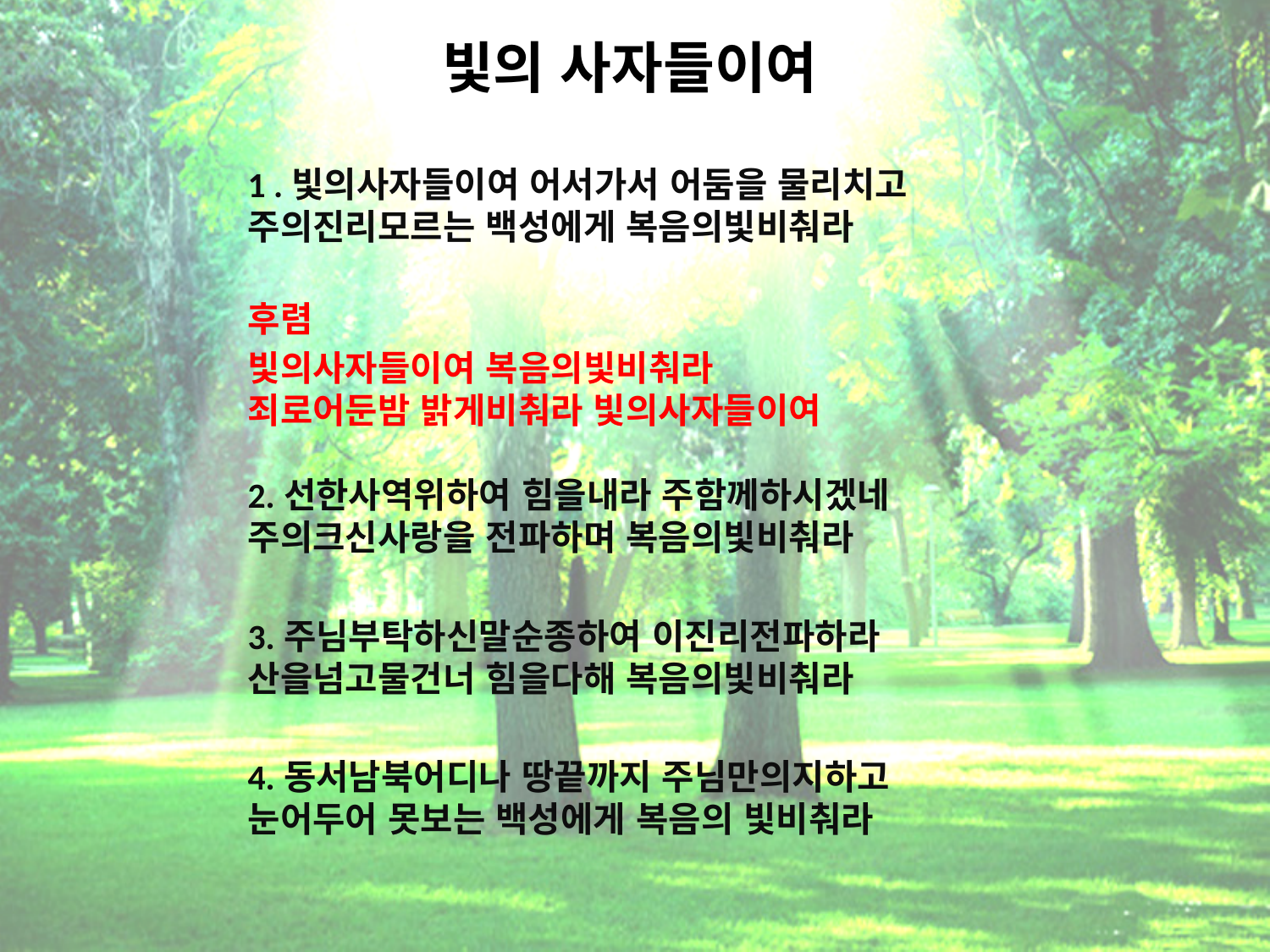

# 빛의 사자들이여
1 .빛의사자들이여 어서가서 어둠을 물리치고
주의진리모르는 백성에게 복음의빛비춰라
후렴
빛의사자들이여 복음의빛비춰라
죄로어둔밤 밝게비춰라 빛의사자들이여
2.선한사역위하여 힘을내라 주함께하시겠네
주의크신사랑을 전파하며 복음의빛비춰라

3.주님부탁하신말순종하여 이진리전파하라
산을넘고물건너 힘을다해 복음의빛비춰라

4.동서남북어디나 땅끝까지 주님만의지하고
눈어두어 못보는 백성에게 복음의 빛비춰라